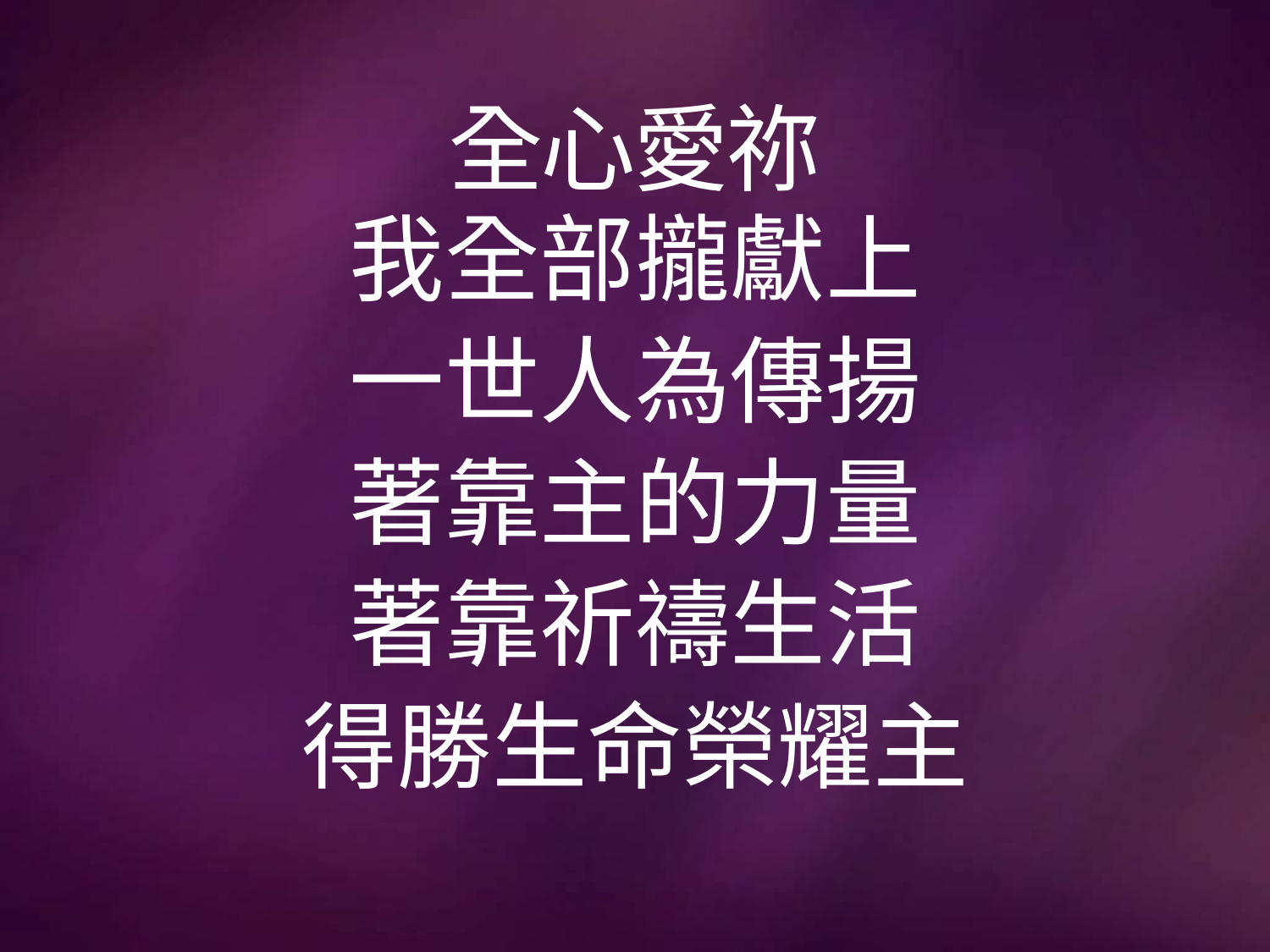

# 全心愛祢
我全部攏獻上
一世人為傳揚
著靠主的力量
著靠祈禱生活
得勝生命榮耀主